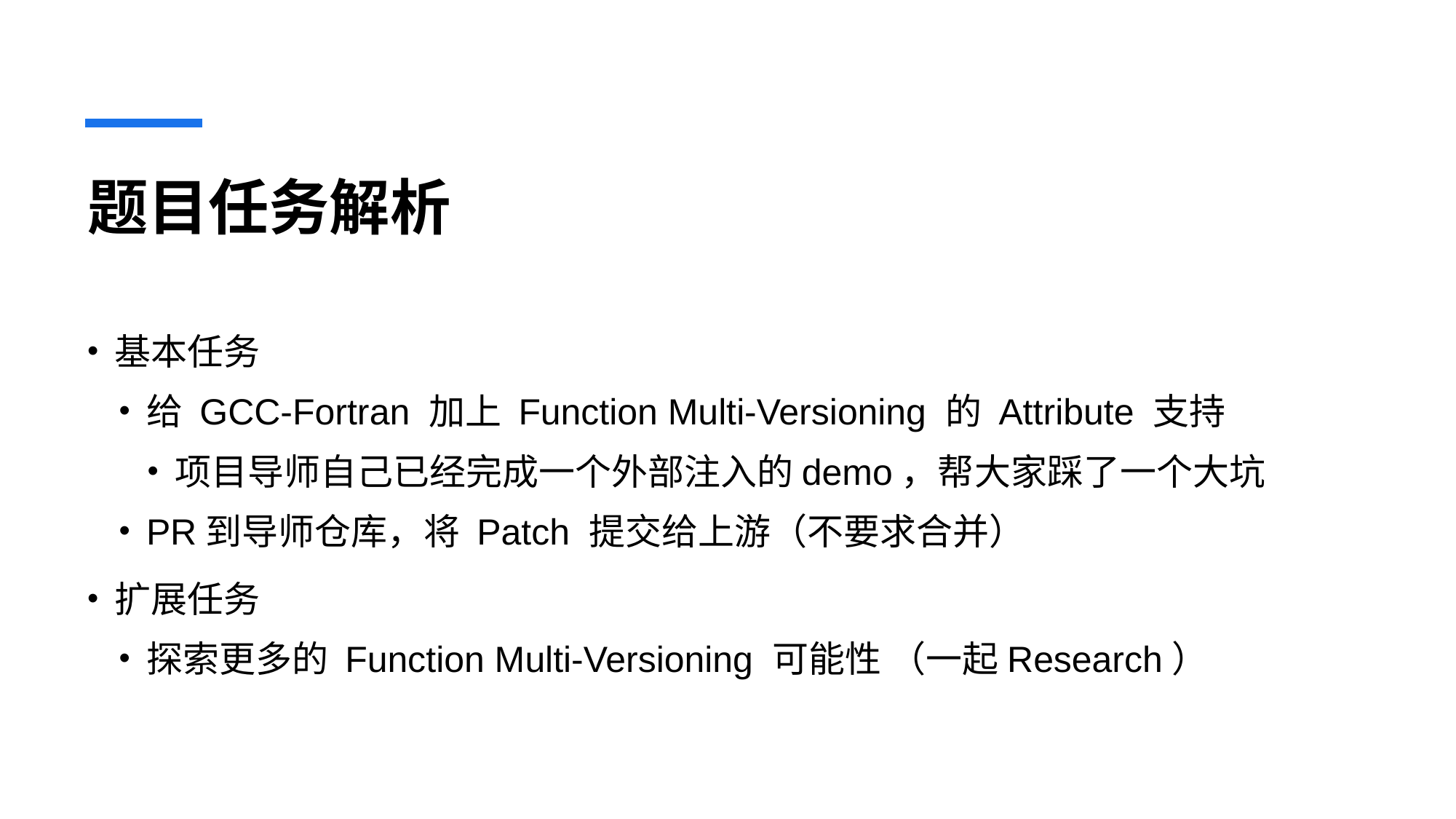

# 题目任务解析
基本任务
给 GCC-Fortran 加上 Function Multi-Versioning 的 Attribute 支持
项目导师自己已经完成一个外部注入的demo，帮大家踩了一个大坑
PR到导师仓库，将 Patch 提交给上游（不要求合并）
扩展任务
探索更多的 Function Multi-Versioning 可能性 （一起Research）